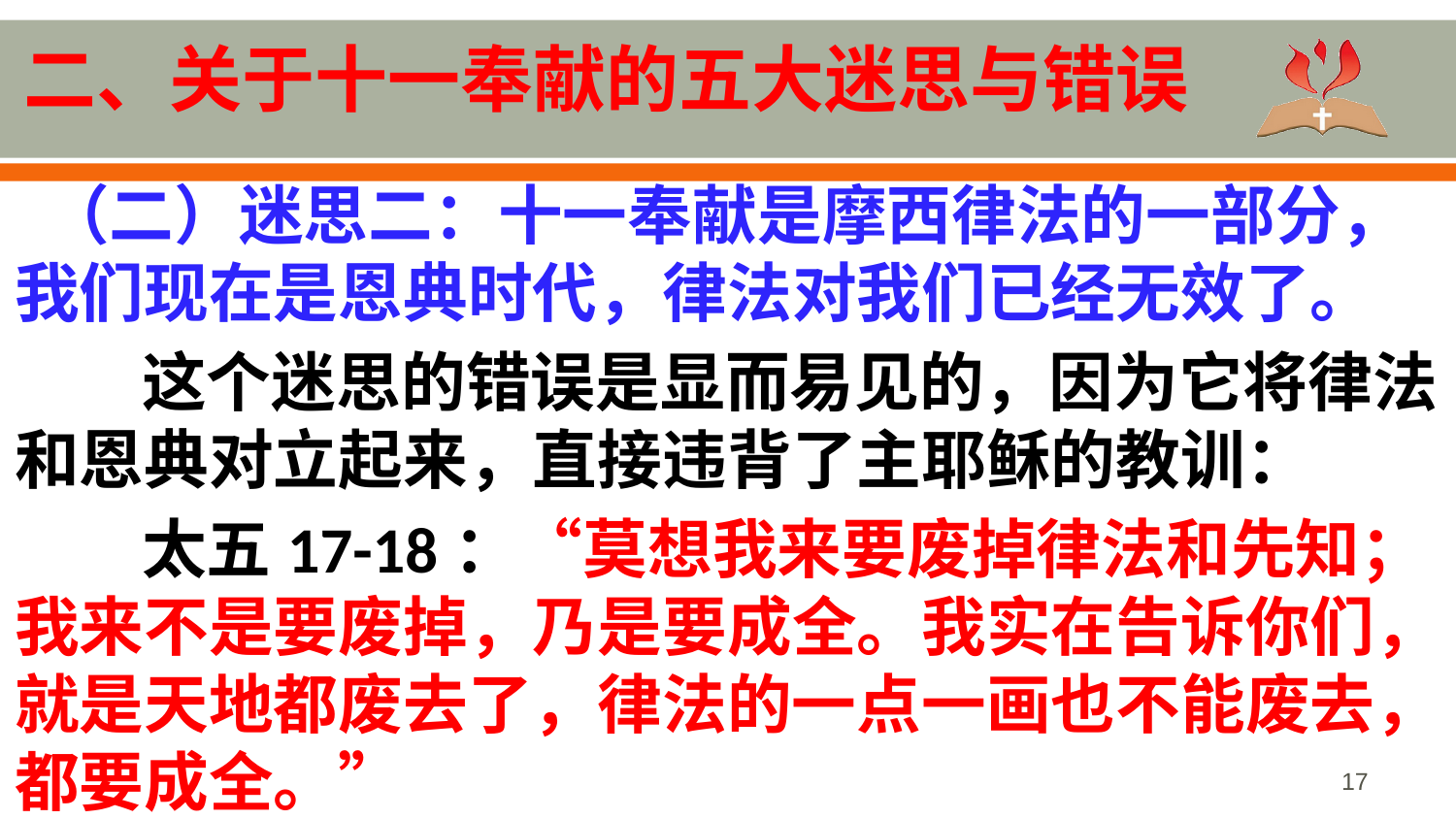

# 二、关于十一奉献的五大迷思与错误
 （二）迷思二：十一奉献是摩西律法的一部分，我们现在是恩典时代，律法对我们已经无效了。
这个迷思的错误是显而易见的，因为它将律法和恩典对立起来，直接违背了主耶稣的教训：
太五17-18：“莫想我来要废掉律法和先知；我来不是要废掉，乃是要成全。我实在告诉你们，就是天地都废去了，律法的一点一画也不能废去，都要成全。”

17